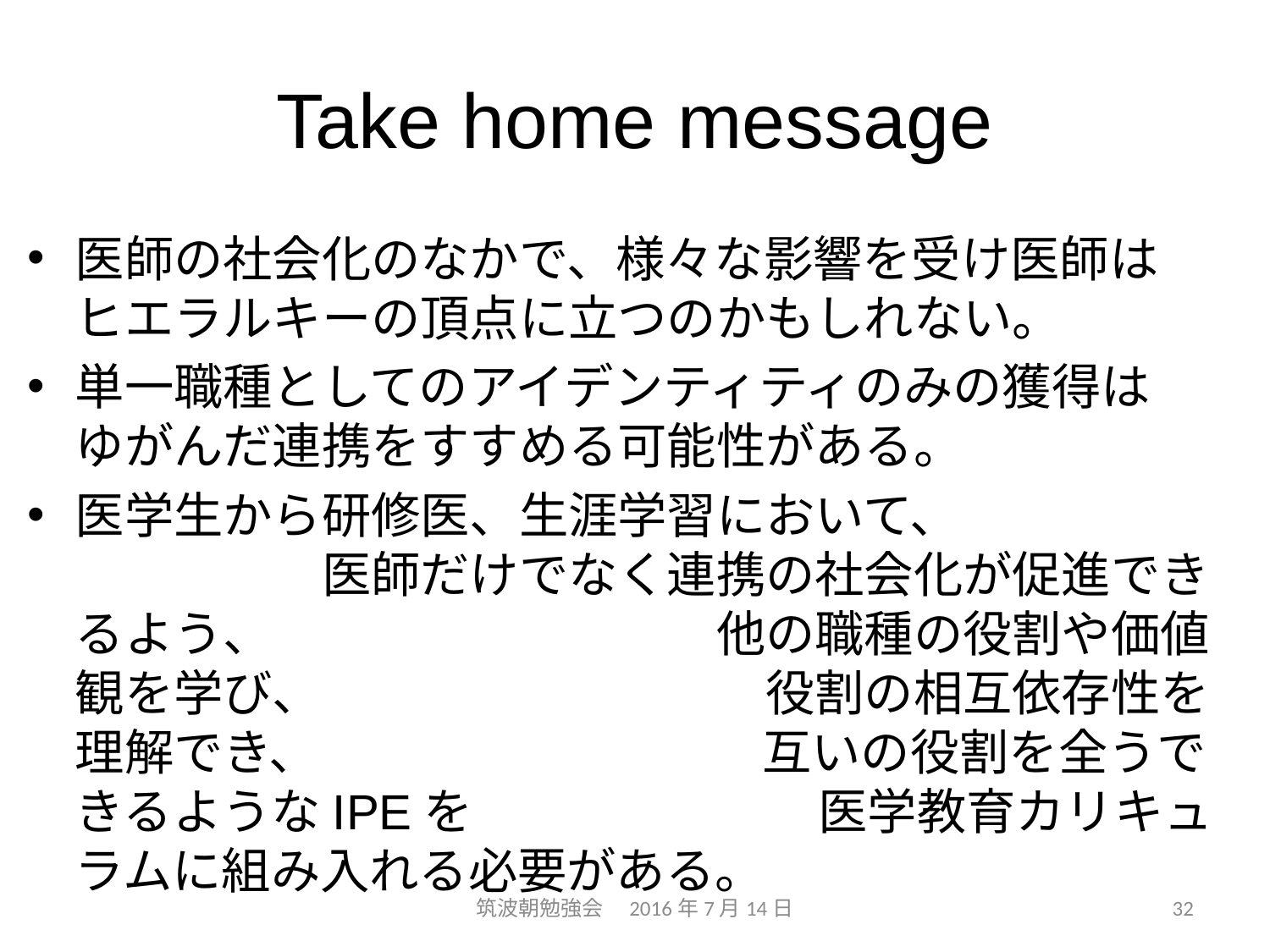

# Take home message
医師の社会化のなかで、様々な影響を受け医師は　ヒエラルキーの頂点に立つのかもしれない。
単一職種としてのアイデンティティのみの獲得は　ゆがんだ連携をすすめる可能性がある。
医学生から研修医、生涯学習において、　　　　　　　　　　医師だけでなく連携の社会化が促進できるよう、　　　　　　　　　他の職種の役割や価値観を学び、　　　　　　　　　役割の相互依存性を理解でき、　　　　　　　　　互いの役割を全うできるようなIPEを　　　　　　　医学教育カリキュラムに組み入れる必要がある。

筑波朝勉強会　2016年7月14日
32